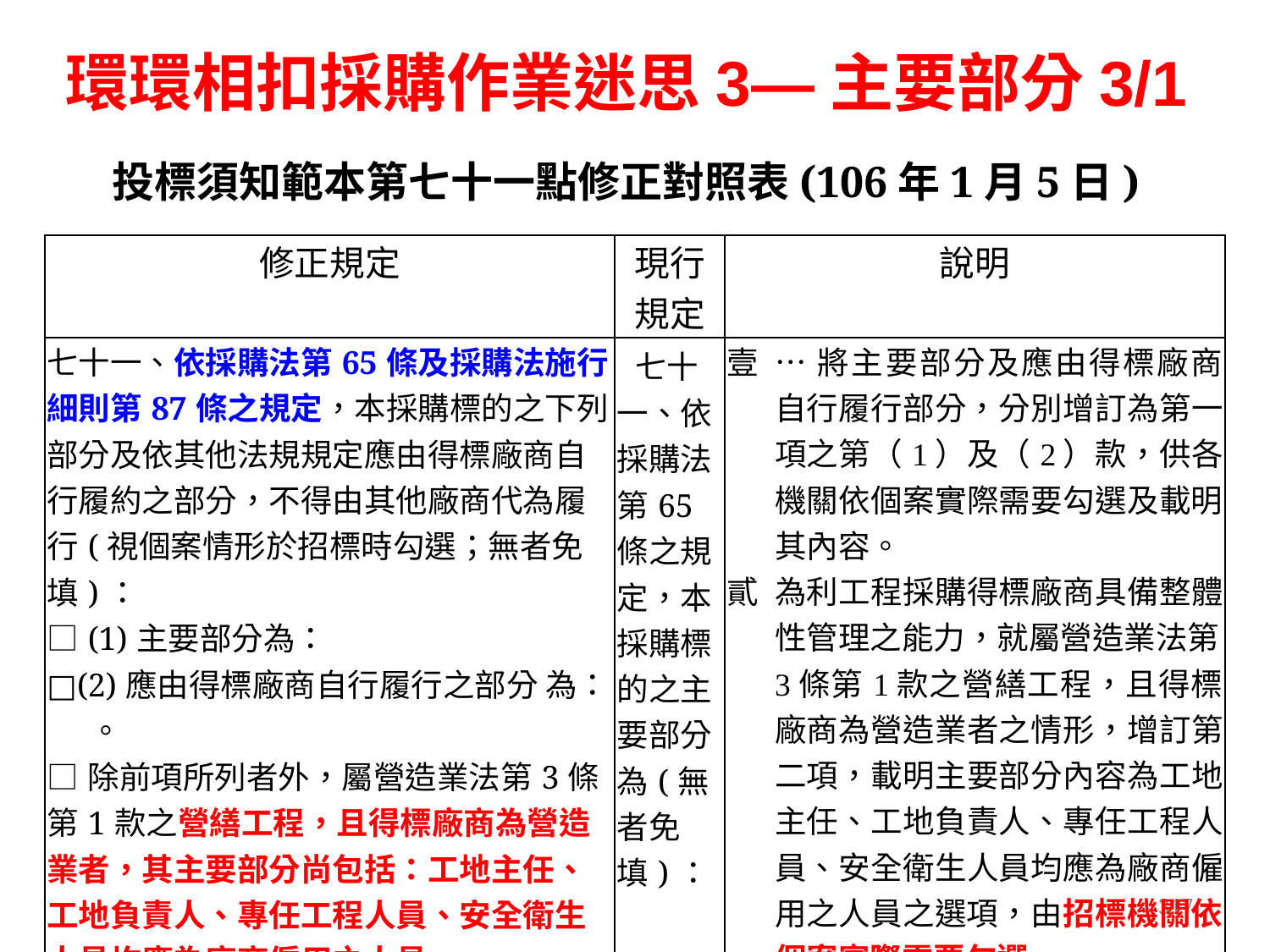

環環相扣採購作業迷思3—主要部分3/1
# 投標須知範本第七十一點修正對照表(106年1月5日)
| 修正規定 | 現行 規定 | 說明 |
| --- | --- | --- |
| 七十一、依採購法第65條及採購法施行細則第87條之規定，本採購標的之下列部分及依其他法規規定應由得標廠商自行履約之部分，不得由其他廠商代為履行(視個案情形於招標時勾選；無者免填)： □(1)主要部分為： □(2)應由得標廠商自行履行之部分 為： 。 □除前項所列者外，屬營造業法第3條第1款之營繕工程，且得標廠商為營造業者，其主要部分尚包括：工地主任、工地負責人、專任工程人員、安全衛生人員均應為廠商僱用之人員。 | 七十一、依採購法第65條之規定，本採購標的之主要部分為(無者免填)： | …將主要部分及應由得標廠商自行履行部分，分別增訂為第一項之第（1）及（2）款，供各機關依個案實際需要勾選及載明其內容。 為利工程採購得標廠商具備整體性管理之能力，就屬營造業法第3條第1款之營繕工程，且得標廠商為營造業者之情形，增訂第二項，載明主要部分內容為工地主任、工地負責人、專任工程人員、安全衛生人員均應為廠商僱用之人員之選項，由招標機關依個案實際需要勾選。 |
317